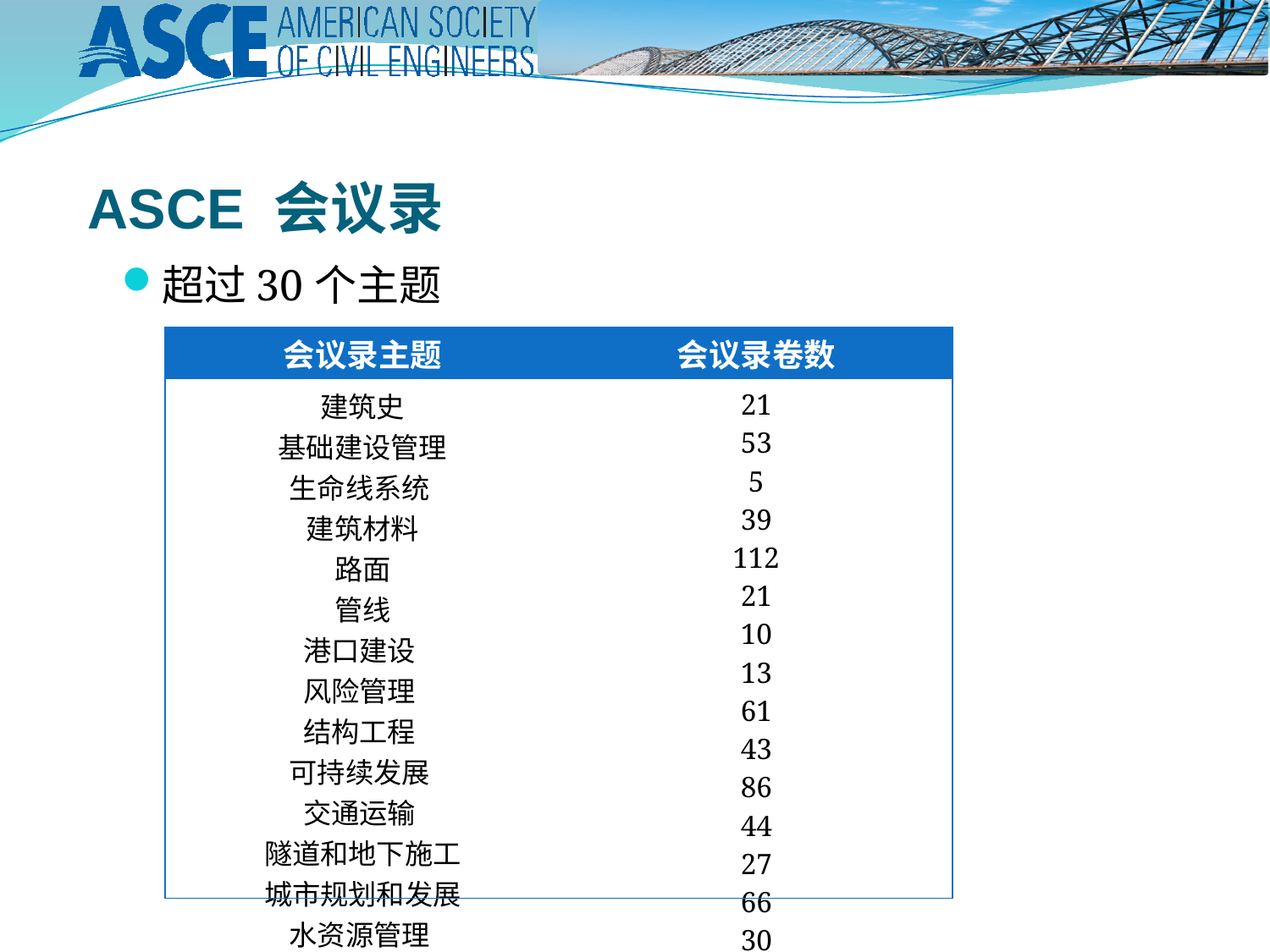

ASCE 会议录
超过30个主题

| 会议录主题 | 会议录卷数 |
| --- | --- |
| 建筑史 基础建设管理 生命线系统  建筑材料 路面 管线 港口建设  风险管理  结构工程  可持续发展  交通运输  隧道和地下施工 城市规划和发展 水资源管理  航道 | 21 53 5 39 112 21 10 13 61 43 86 44 27 66 30 |